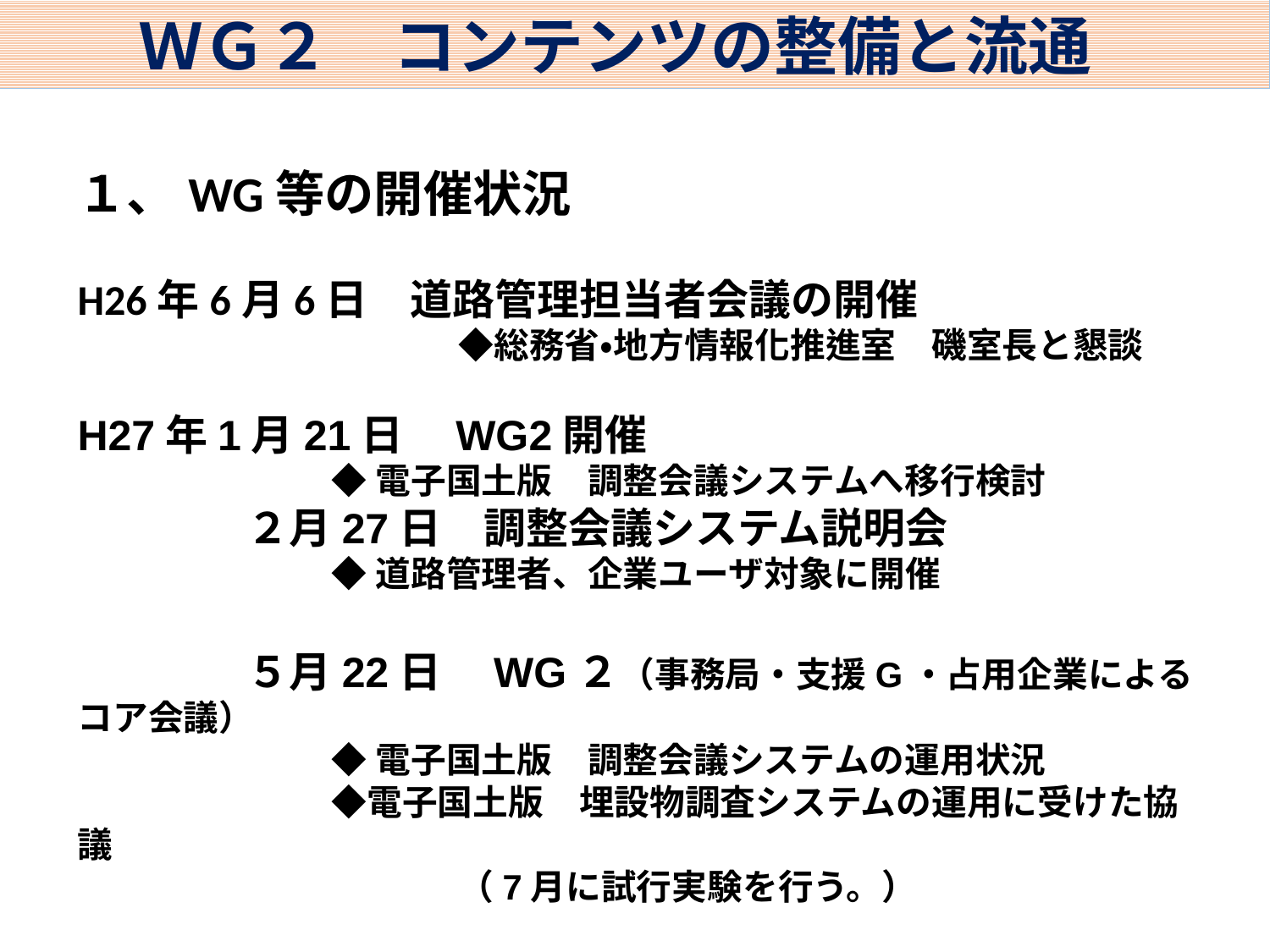

ＷＧ２　コンテンツの整備と流通
１、WG等の開催状況

H26年6月6日　道路管理担当者会議の開催
　　　　　　		◆総務省・地方情報化推進室　磯室長と懇談

H27年1月21日　WG2開催
		◆電子国土版　調整会議システムへ移行検討
　　　　２月27日　調整会議システム説明会
		◆道路管理者、企業ユーザ対象に開催

　　　　５月22日　WG２（事務局・支援G・占用企業によるコア会議）
		◆電子国土版　調整会議システムの運用状況
　　		◆電子国土版　埋設物調査システムの運用に受けた協議
			（7月に試行実験を行う。）